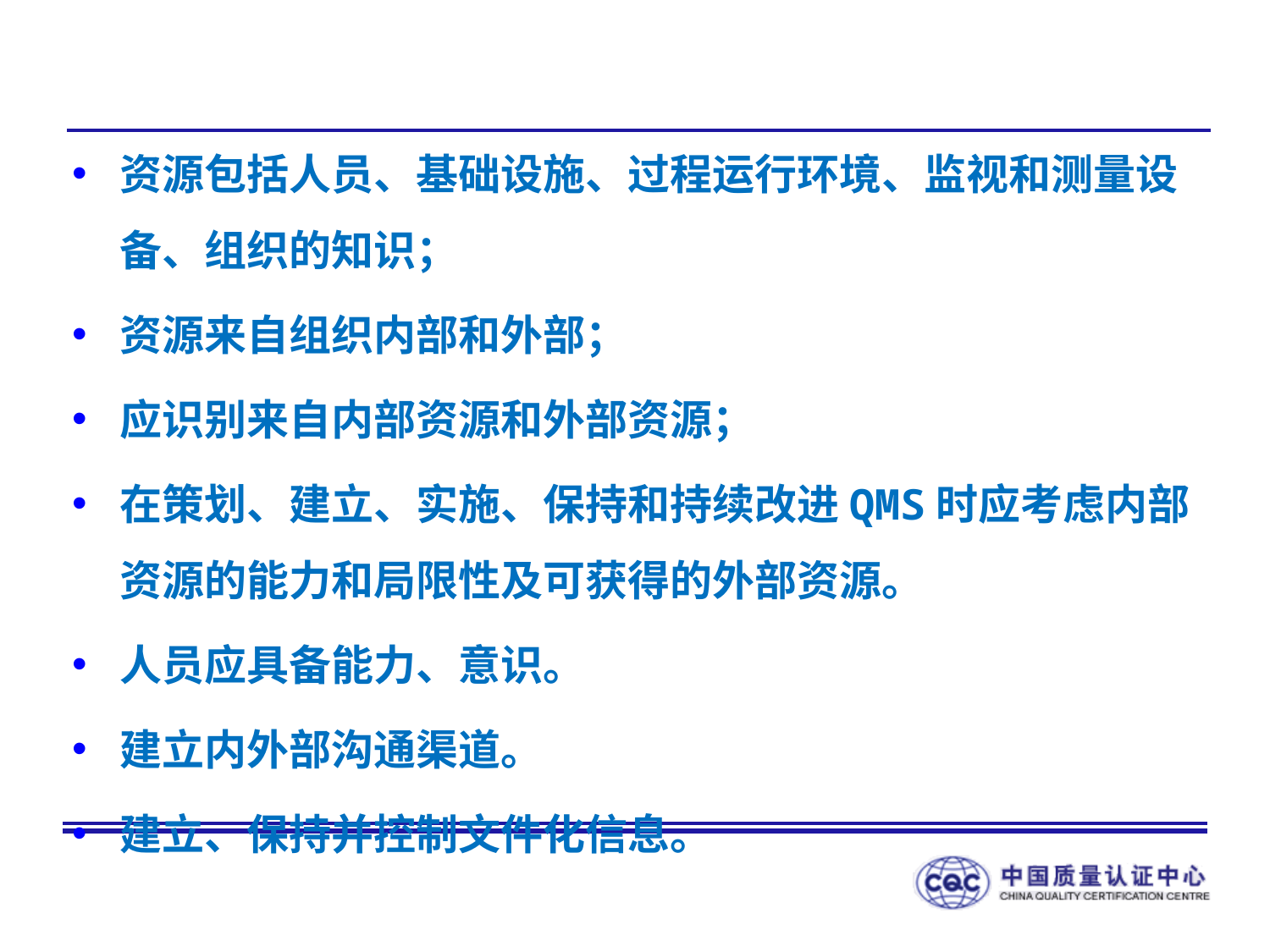

资源包括人员、基础设施、过程运行环境、监视和测量设备、组织的知识；
资源来自组织内部和外部；
应识别来自内部资源和外部资源；
在策划、建立、实施、保持和持续改进QMS时应考虑内部资源的能力和局限性及可获得的外部资源。
人员应具备能力、意识。
建立内外部沟通渠道。
建立、保持并控制文件化信息。